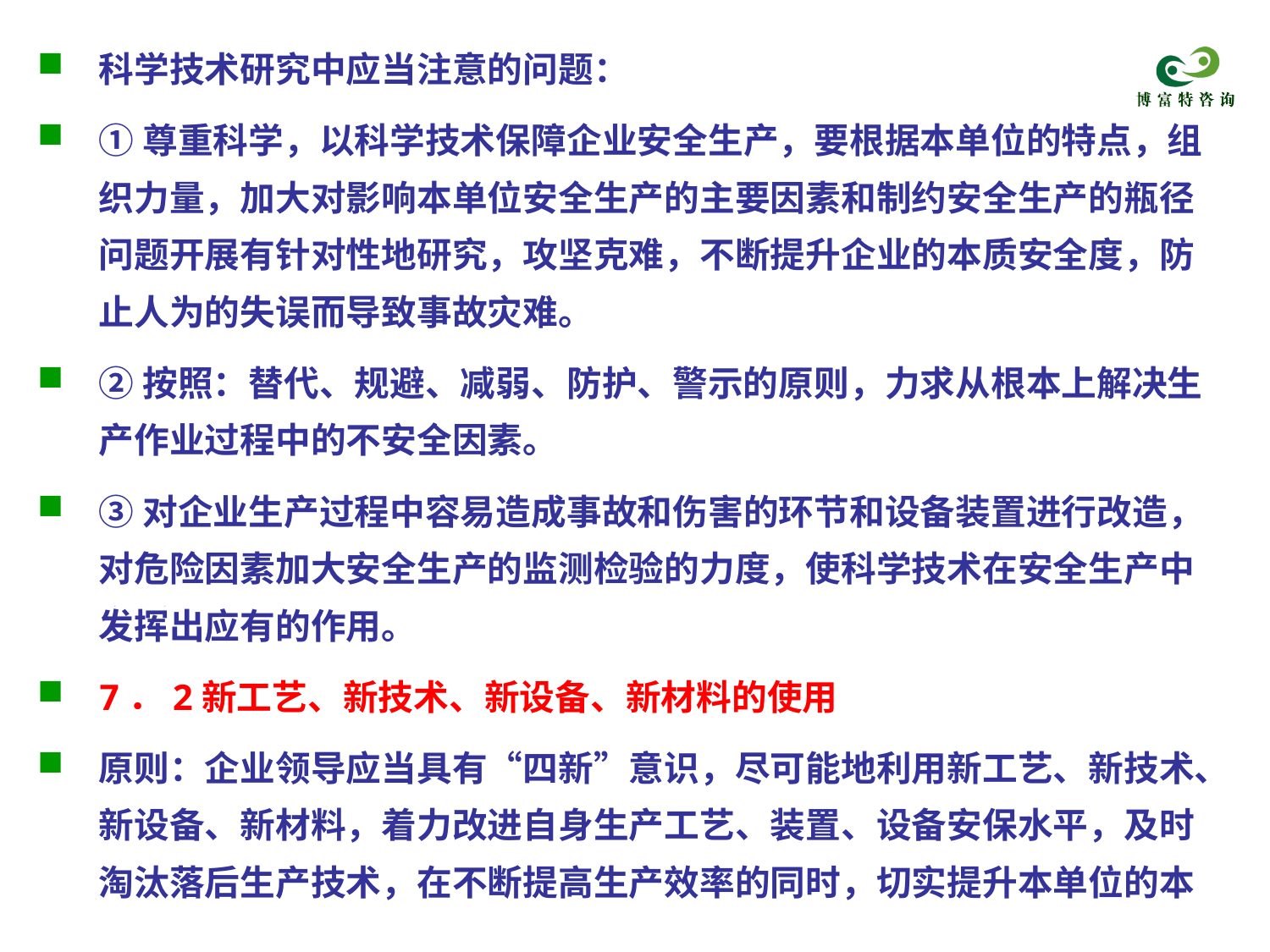

科学技术研究中应当注意的问题：
①尊重科学，以科学技术保障企业安全生产，要根据本单位的特点，组织力量，加大对影响本单位安全生产的主要因素和制约安全生产的瓶径问题开展有针对性地研究，攻坚克难，不断提升企业的本质安全度，防止人为的失误而导致事故灾难。
②按照：替代、规避、减弱、防护、警示的原则，力求从根本上解决生产作业过程中的不安全因素。
③对企业生产过程中容易造成事故和伤害的环节和设备装置进行改造，对危险因素加大安全生产的监测检验的力度，使科学技术在安全生产中发挥出应有的作用。
7．2新工艺、新技术、新设备、新材料的使用
原则：企业领导应当具有“四新”意识，尽可能地利用新工艺、新技术、新设备、新材料，着力改进自身生产工艺、装置、设备安保水平，及时淘汰落后生产技术，在不断提高生产效率的同时，切实提升本单位的本